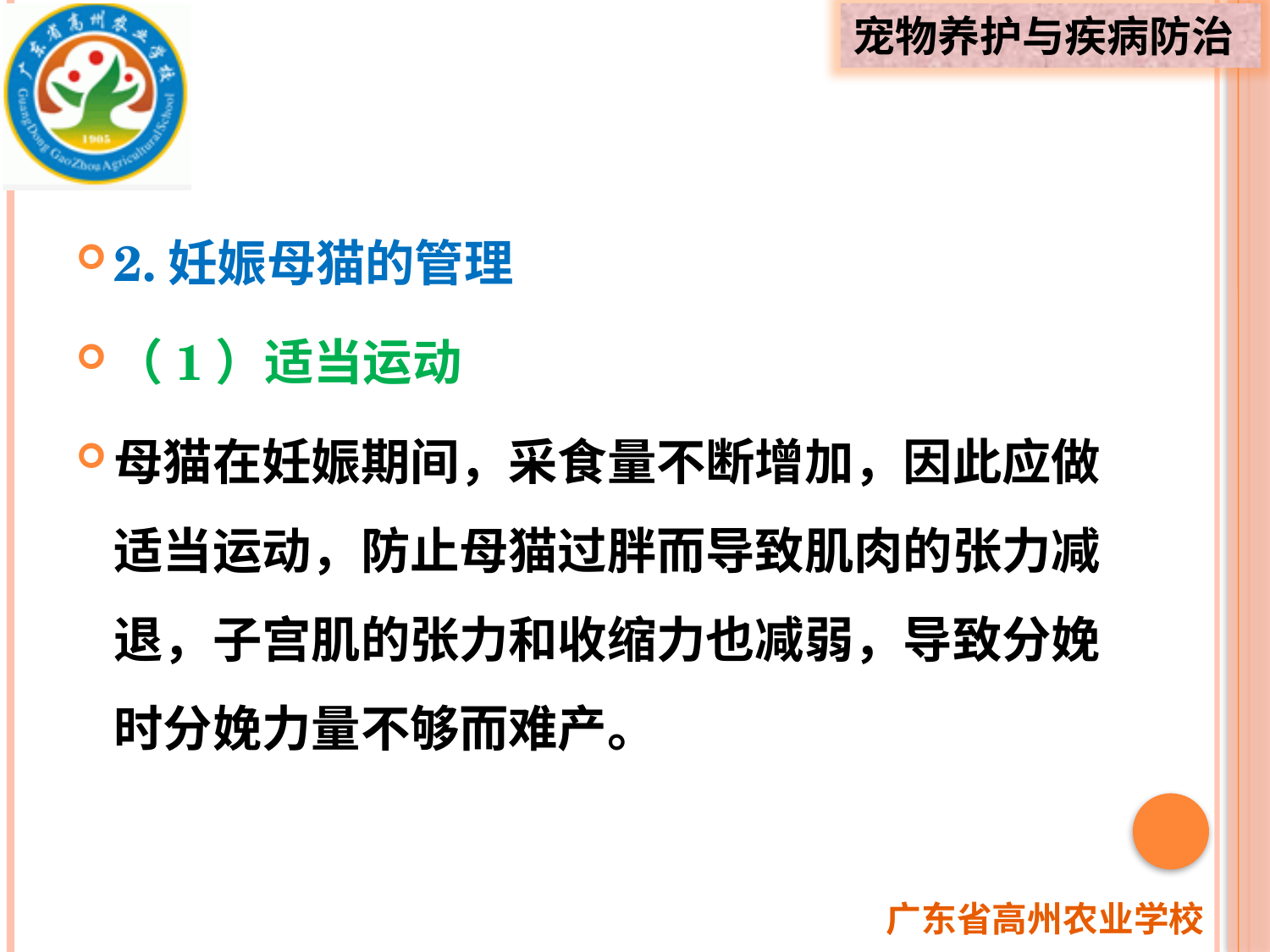

2.妊娠母猫的管理
（1）适当运动
母猫在妊娠期间，采食量不断增加，因此应做适当运动，防止母猫过胖而导致肌肉的张力减退，子宫肌的张力和收缩力也减弱，导致分娩时分娩力量不够而难产。